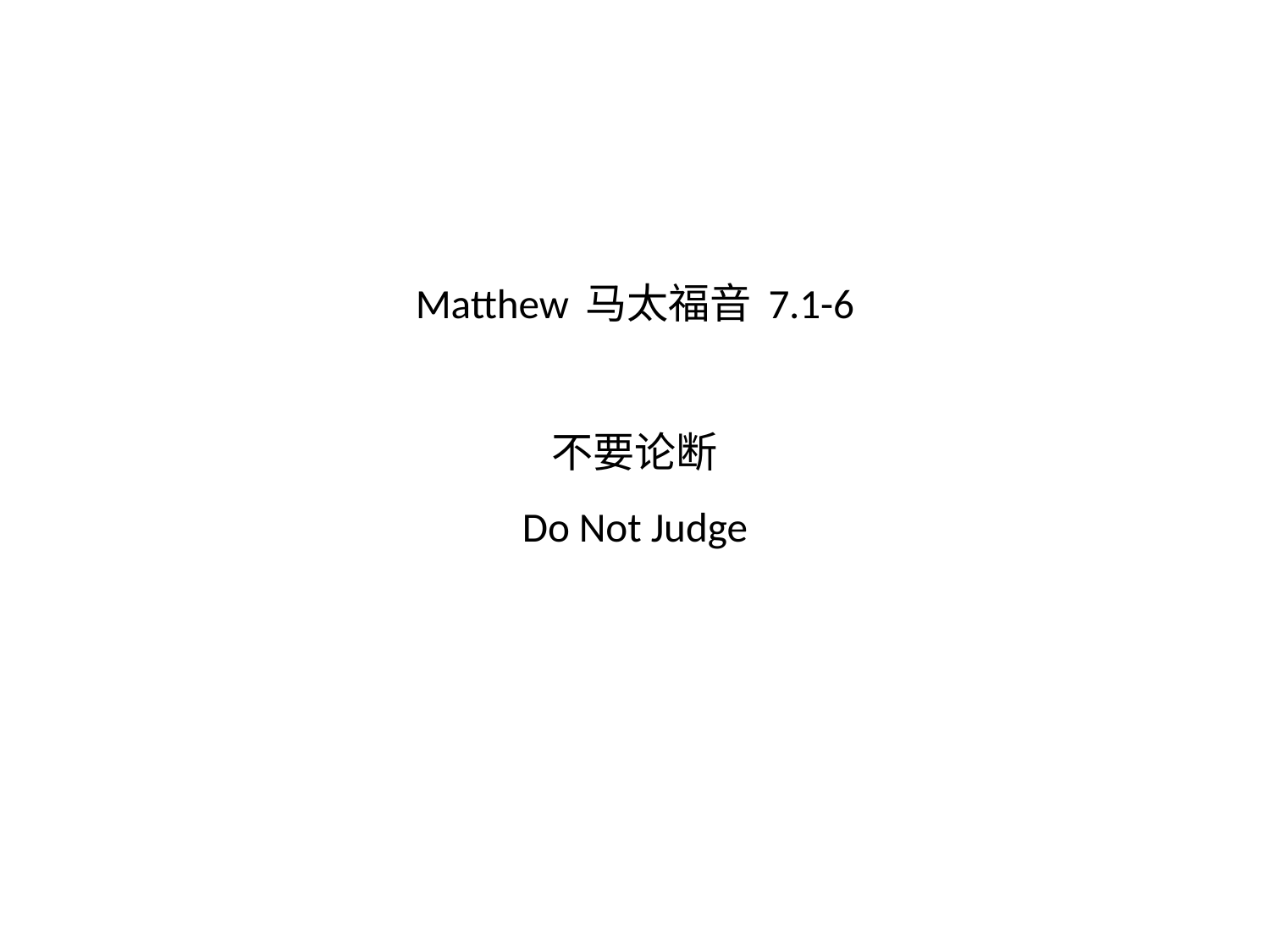

# Matthew 马太福音 7.1-6 不要论断 Do Not Judge